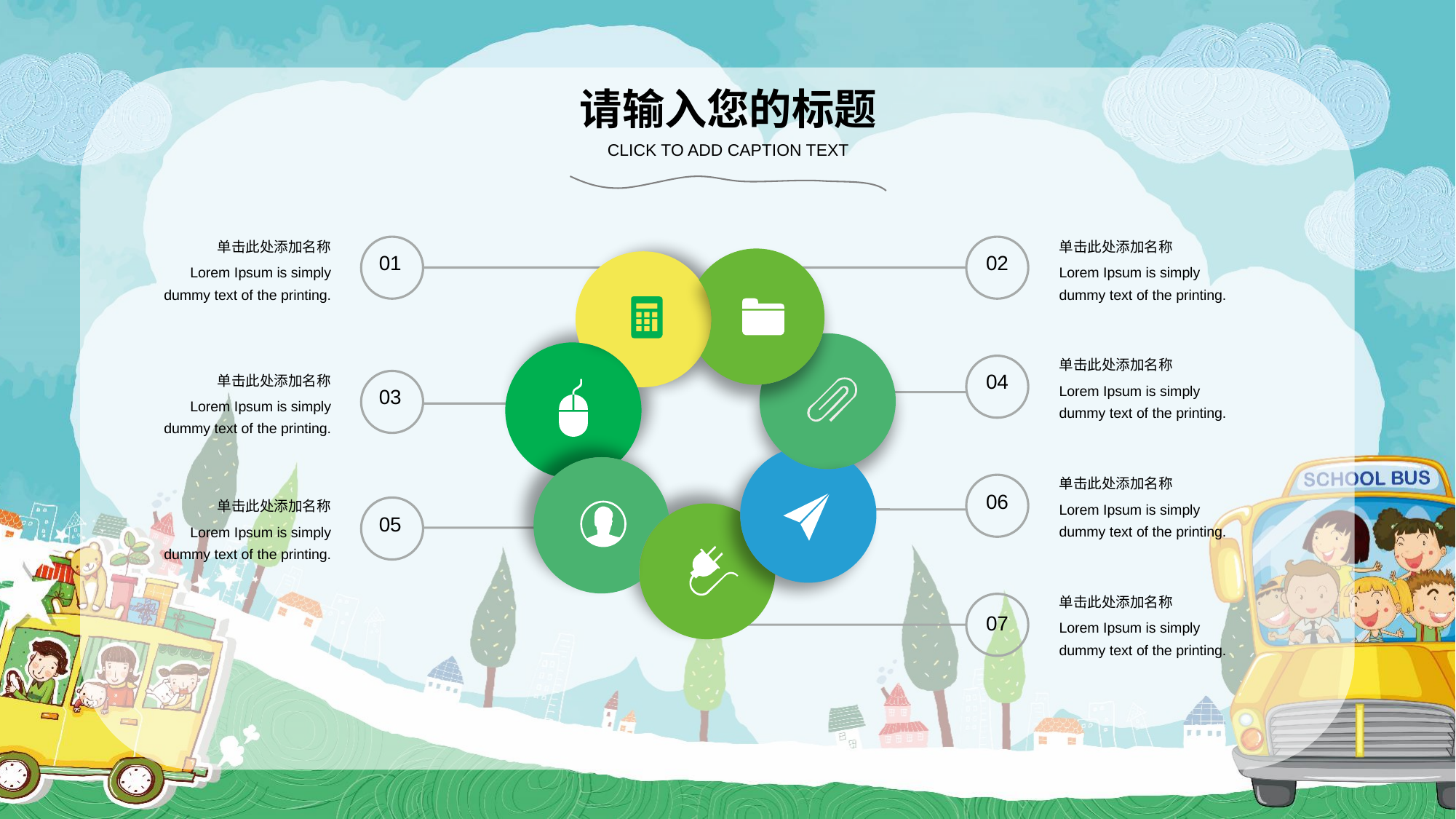

请输入您的标题
CLICK TO ADD CAPTION TEXT

单击此处添加名称
Lorem Ipsum is simply dummy text of the printing.
单击此处添加名称
Lorem Ipsum is simply dummy text of the printing.

01

02

单击此处添加名称
Lorem Ipsum is simply dummy text of the printing.

04
单击此处添加名称
Lorem Ipsum is simply dummy text of the printing.

03

单击此处添加名称
Lorem Ipsum is simply dummy text of the printing.

06
单击此处添加名称
Lorem Ipsum is simply dummy text of the printing.

05

单击此处添加名称
Lorem Ipsum is simply dummy text of the printing.

07